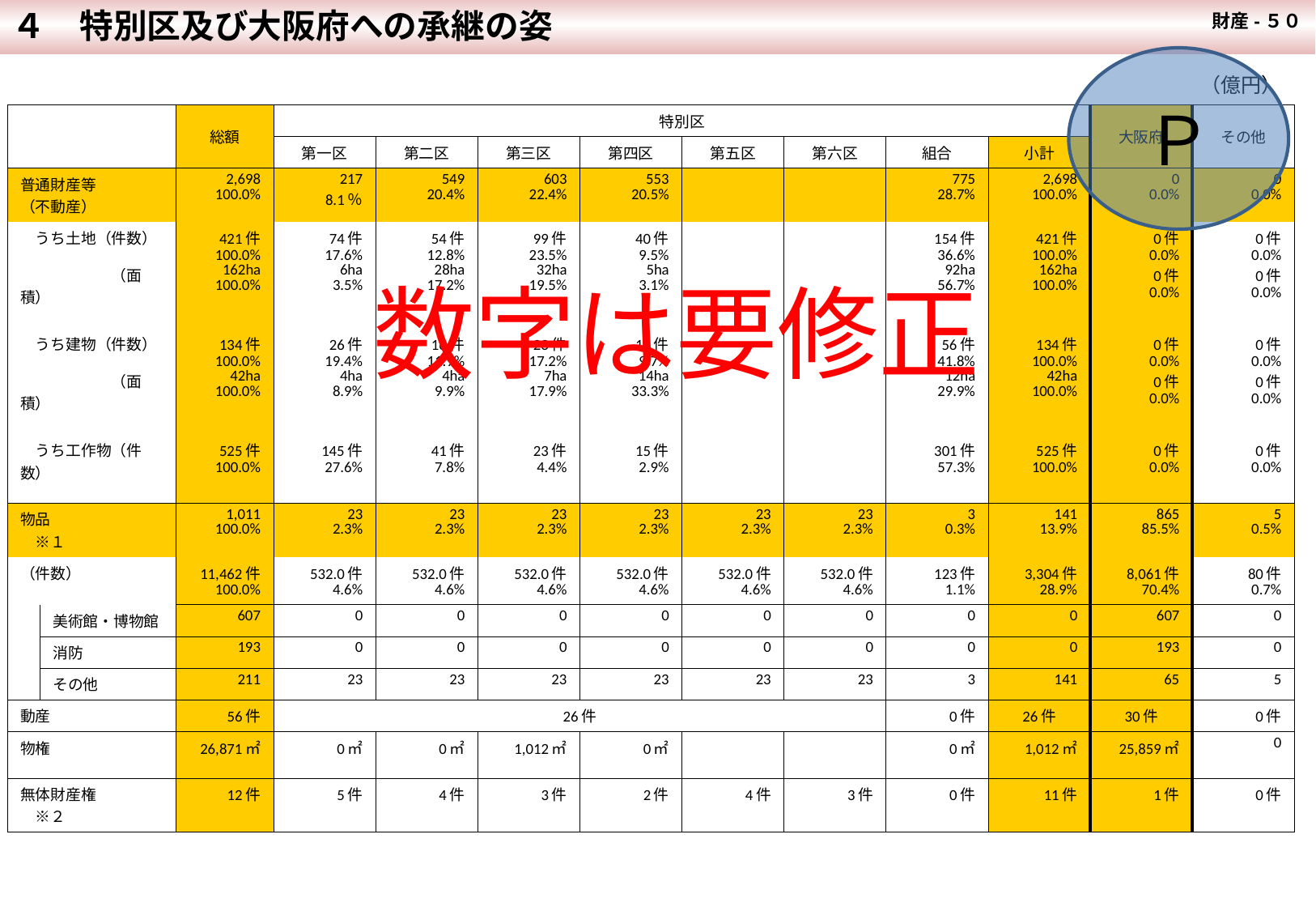

４　特別区及び大阪府への承継の姿
財産-５０
Ｐ
|  |  |  |  |  |  |  |  |  |  | （億円） |  |  |
| --- | --- | --- | --- | --- | --- | --- | --- | --- | --- | --- | --- | --- |
|  |  | 総額 | 特別区 |  |  |  |  |  |  |  | 大阪府 | その他 |
|  |  |  | 第一区 | 第二区 | 第三区 | 第四区 | 第五区 | 第六区 | 組合 | 小計 |  |  |
| 普通財産等 （不動産） |  | 2,698 100.0% | 217 8.1％ | 549 20.4% | 603 22.4% | 553 20.5% |  |  | 775 28.7% | 2,698 100.0% | 0 0.0% | 0 0.0% |
| うち土地（件数） 　　　　　　（面積） |  | 421件 100.0% 162ha 100.0% | 74件 17.6% 6ha 3.5% | 54件 12.8% 28ha 17.2% | 99件 23.5% 32ha 19.5% | 40件 9.5% 5ha 3.1% |  |  | 154件 36.6% 92ha 56.7% | 421件 100.0% 162ha 100.0% | 0件 0.0% 0件 0.0% | 0件 0.0% 0件 0.0% |
| うち建物（件数） 　　　　　　（面積） |  | 134件 100.0% 42ha 100.0% | 26件 19.4% 4ha 8.9% | 16件 11.9% 4ha 9.9% | 23件 17.2% 7ha 17.9% | 13件 9.7% 14ha 33.3% |  |  | 56件 41.8% 12ha 29.9% | 134件 100.0% 42ha 100.0% | 0件 0.0% 0件 0.0% | 0件 0.0% 0件 0.0% |
| うち工作物（件数） |  | 525件 100.0% | 145件 27.6% | 41件 7.8% | 23件 4.4% | 15件 2.9% |  |  | 301件 57.3% | 525件 100.0% | 0件 0.0% | 0件 0.0% |
| 物品 　※１ |  | 1,011 100.0% | 23 2.3% | 23 2.3% | 23 2.3% | 23 2.3% | 23 2.3% | 23 2.3% | 3 0.3% | 141 13.9% | 865 85.5% | 5 0.5% |
| （件数） |  | 11,462件 100.0% | 532.0件 4.6% | 532.0件 4.6% | 532.0件 4.6% | 532.0件 4.6% | 532.0件 4.6% | 532.0件 4.6% | 123件 1.1% | 3,304件 28.9% | 8,061件 70.4% | 80件 0.7% |
|  | 美術館・博物館 | 607 | 0 | 0 | 0 | 0 | 0 | 0 | 0 | 0 | 607 | 0 |
|  | 消防 | 193 | 0 | 0 | 0 | 0 | 0 | 0 | 0 | 0 | 193 | 0 |
|  | その他 | 211 | 23 | 23 | 23 | 23 | 23 | 23 | 3 | 141 | 65 | 5 |
| 動産 |  | 56件 | 26件 |  |  |  |  |  | 0件 | 26件 | 30件 | 0件 |
| 物権 |  | 26,871㎡ | 0㎡ | 0㎡ | 1,012㎡ | 0㎡ |  |  | 0㎡ | 1,012㎡ | 25,859㎡ | 0 |
| 無体財産権 　※２ |  | 12件 | 5件 | 4件 | 3件 | 2件 | 4件 | 3件 | 0件 | 11件 | 1件 | 0件 |
数字は要修正